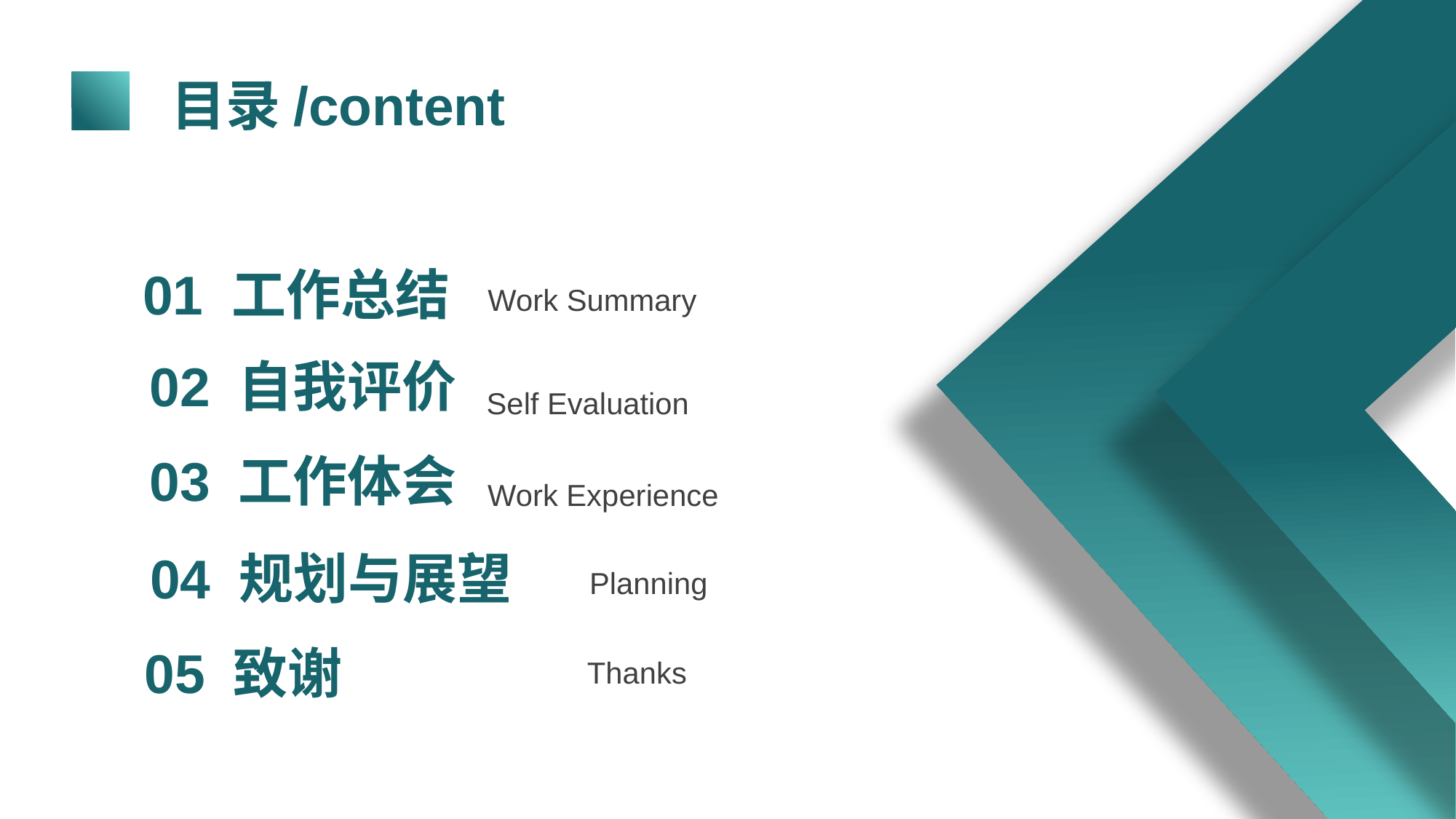

目录/content

01 工作总结
Work Summary
02 自我评价
Self Evaluation
03 工作体会
Work Experience
04 规划与展望
Planning
05 致谢
Thanks